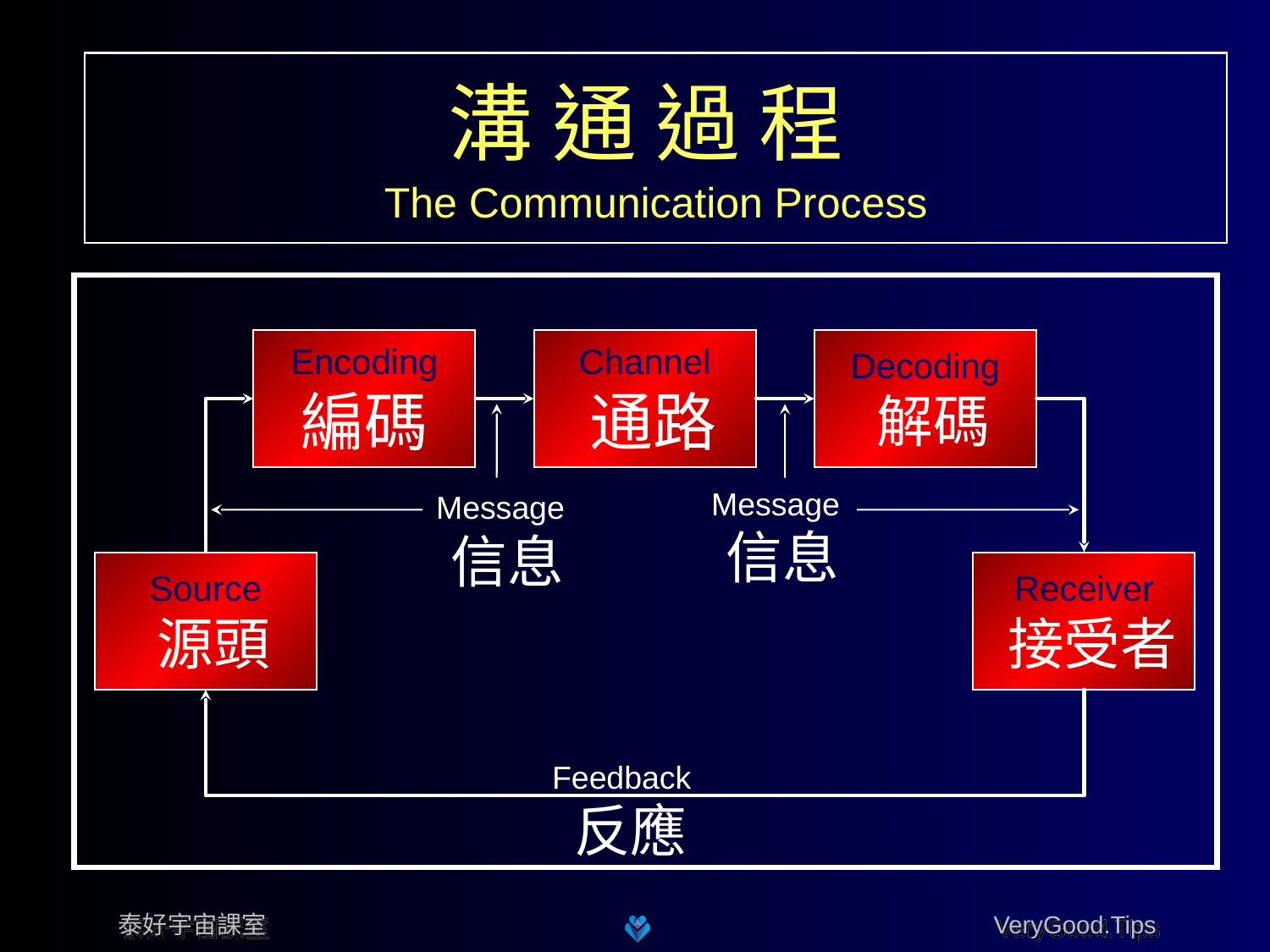

# 溝 通 過 程 The Communication Process

Encoding
編碼
Channel
 通路
Decoding
 解碼

Message
 信息
Message
 信息

Source
 源頭
Receiver
 接受者

Feedback
  反應